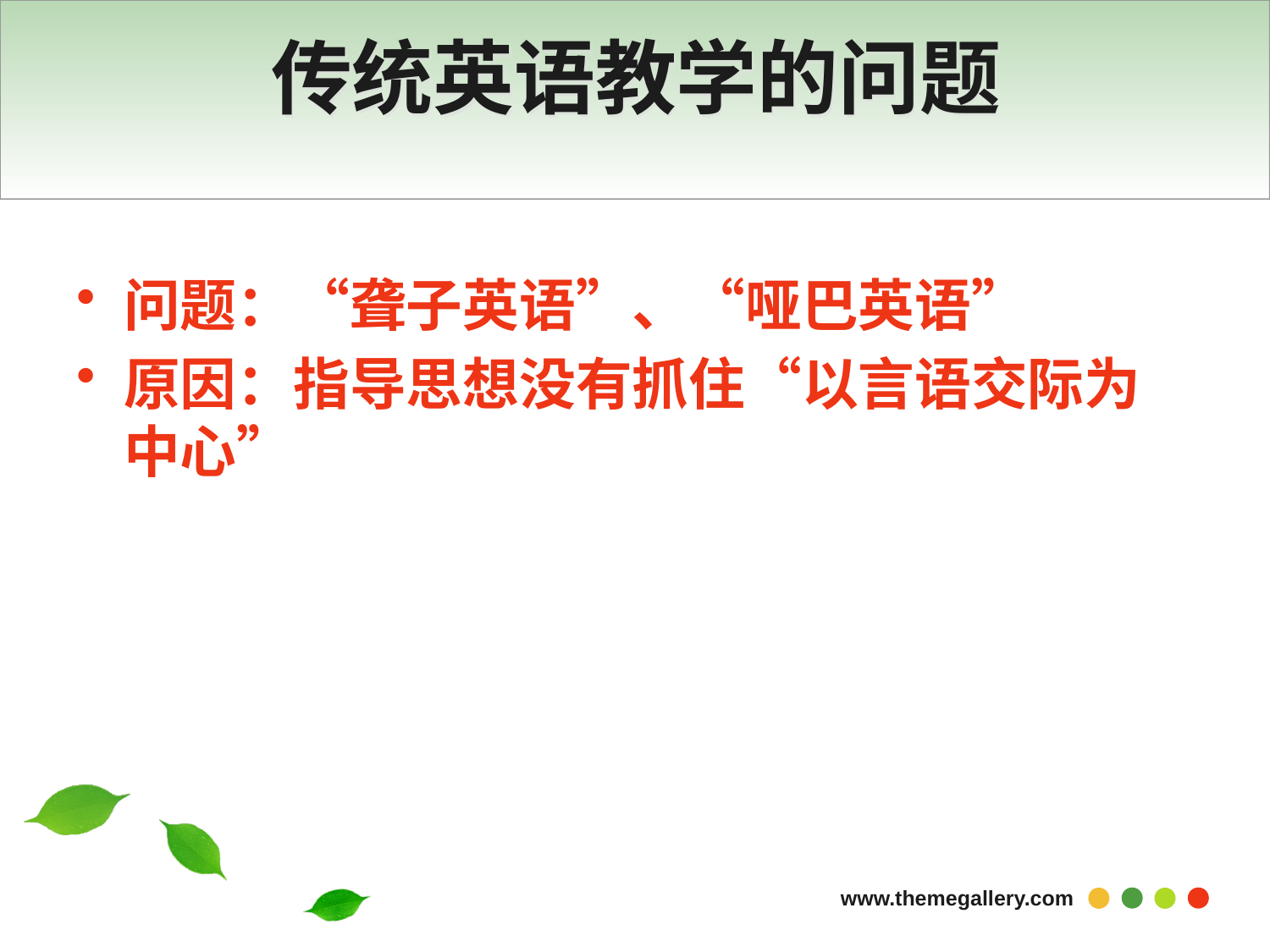

# 传统英语教学的问题

问题：“聋子英语”、“哑巴英语”
原因：指导思想没有抓住“以言语交际为中心”